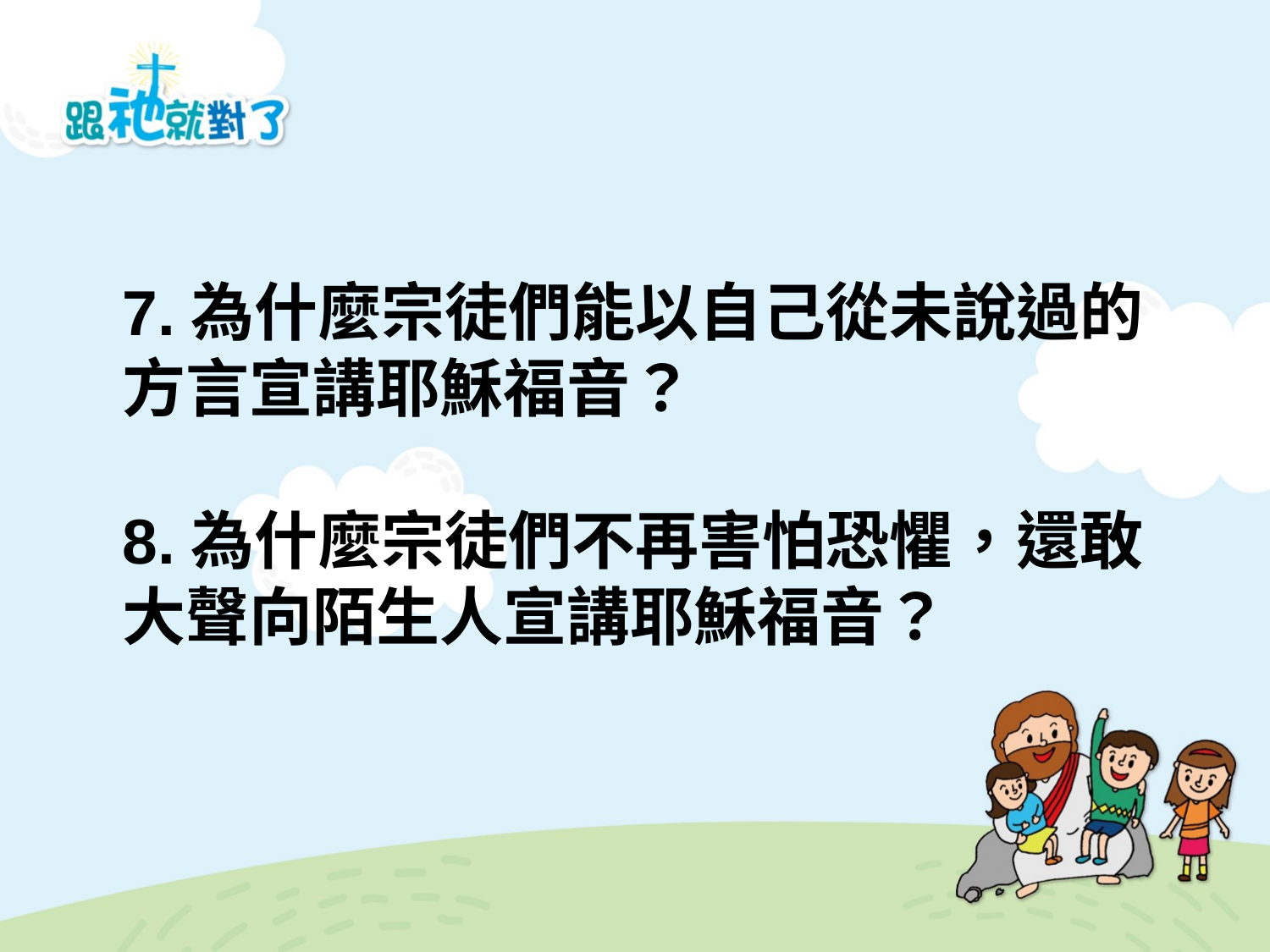

7.為什麼宗徒們能以自己從未說過的方言宣講耶穌福音？

8.為什麼宗徒們不再害怕恐懼，還敢大聲向陌生人宣講耶穌福音？